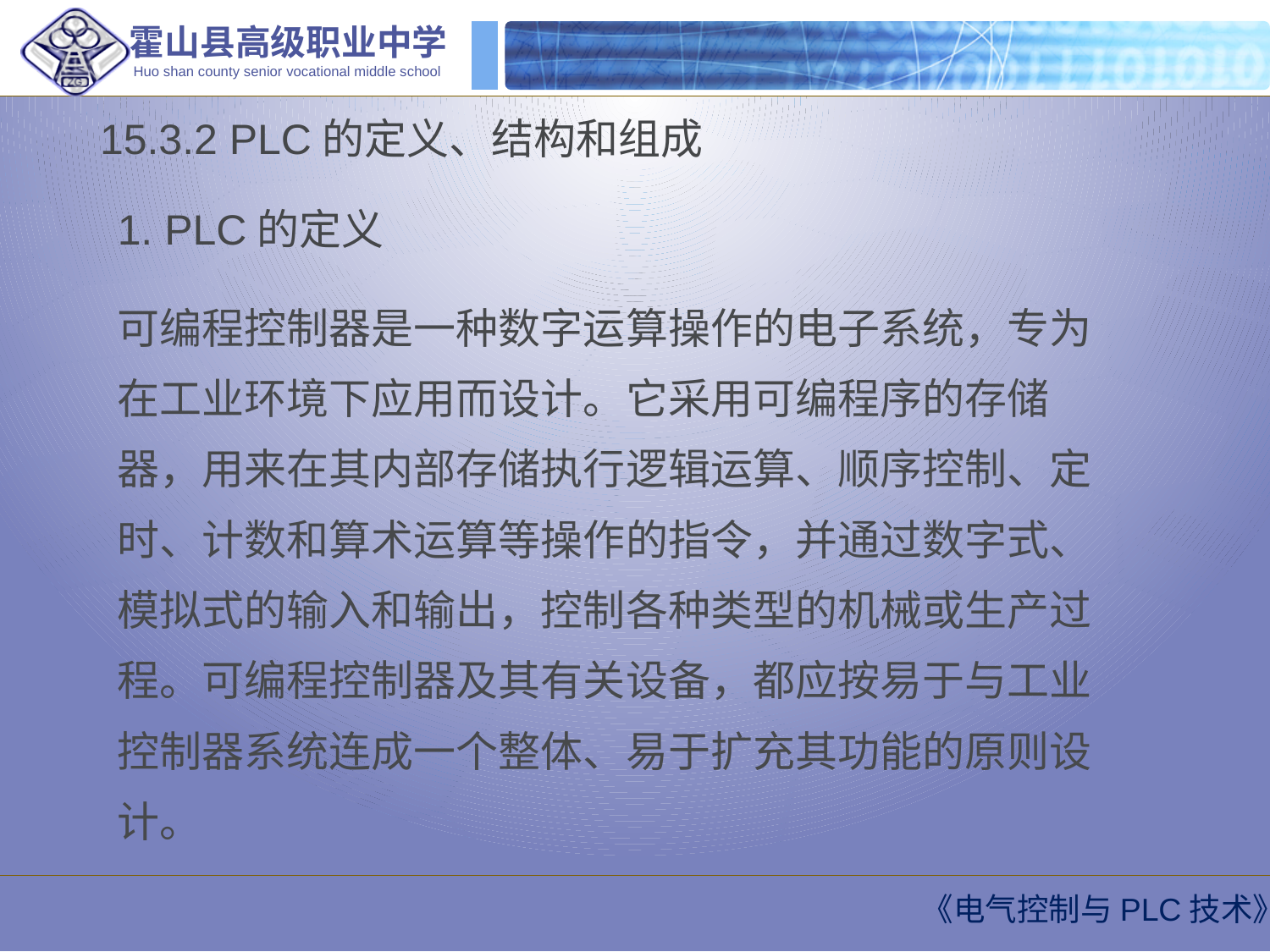

15.3.2 PLC的定义、结构和组成
1. PLC的定义
可编程控制器是一种数字运算操作的电子系统，专为在工业环境下应用而设计。它采用可编程序的存储器，用来在其内部存储执行逻辑运算、顺序控制、定时、计数和算术运算等操作的指令，并通过数字式、模拟式的输入和输出，控制各种类型的机械或生产过程。可编程控制器及其有关设备，都应按易于与工业控制器系统连成一个整体、易于扩充其功能的原则设计。